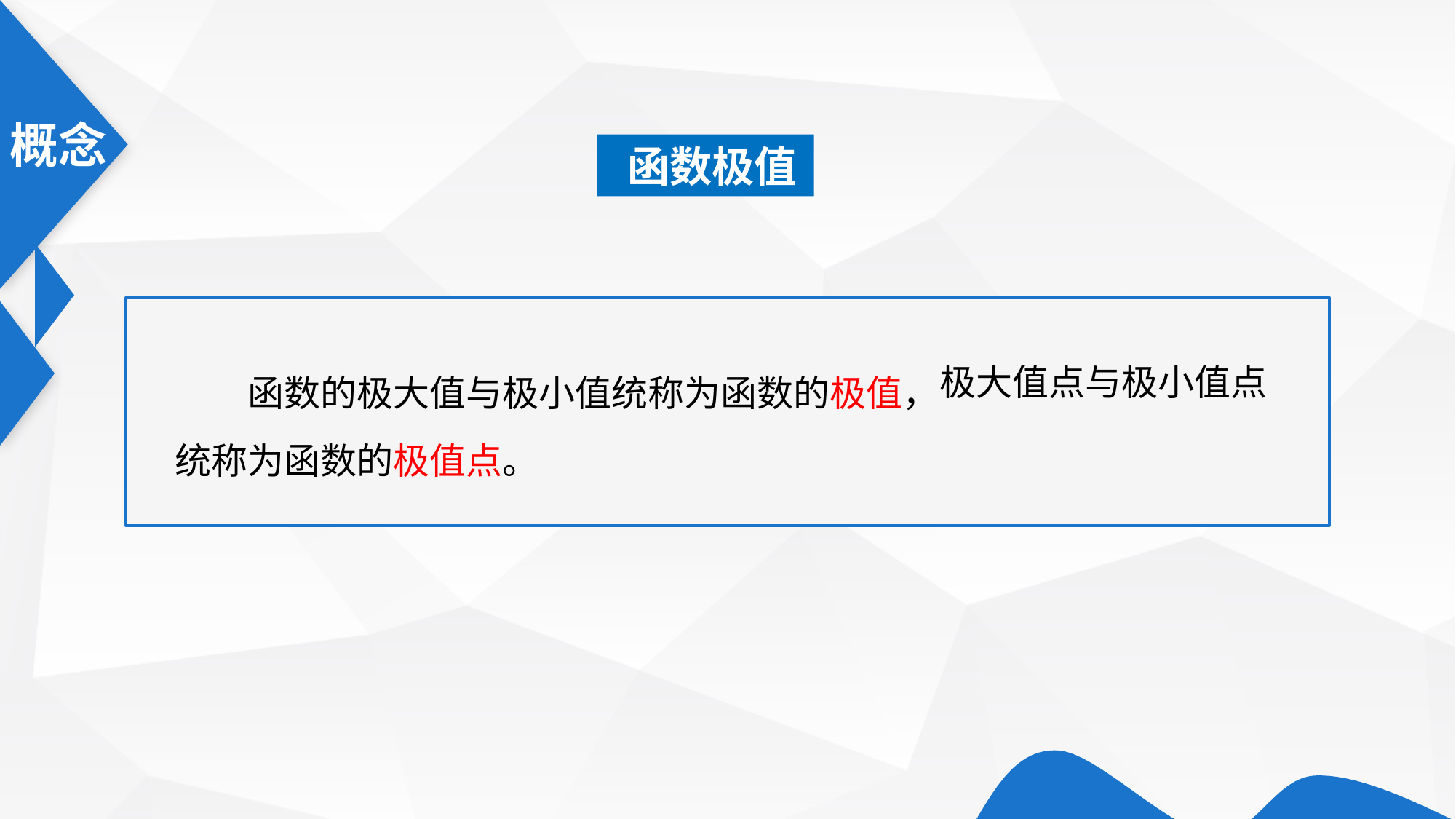

函数极值

    函数的极大值与极小值统称为函数的极值，
极大值点与极小值点
统称为函数的极值点。